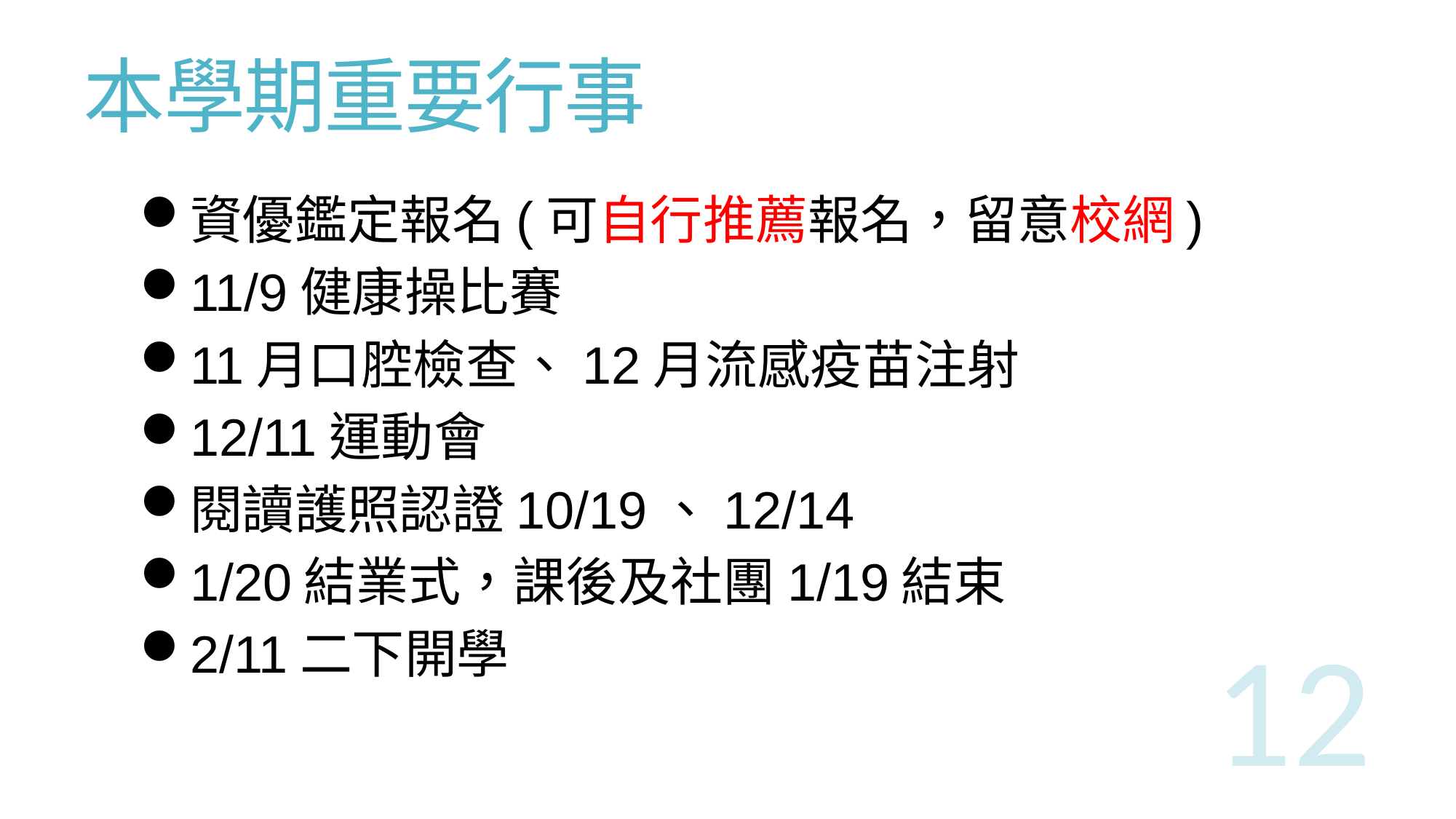

# 本學期重要行事
資優鑑定報名(可自行推薦報名，留意校網)
11/9健康操比賽
11月口腔檢查、12月流感疫苗注射
12/11運動會
閱讀護照認證10/19、12/14
1/20結業式，課後及社團1/19結束
2/11二下開學

12